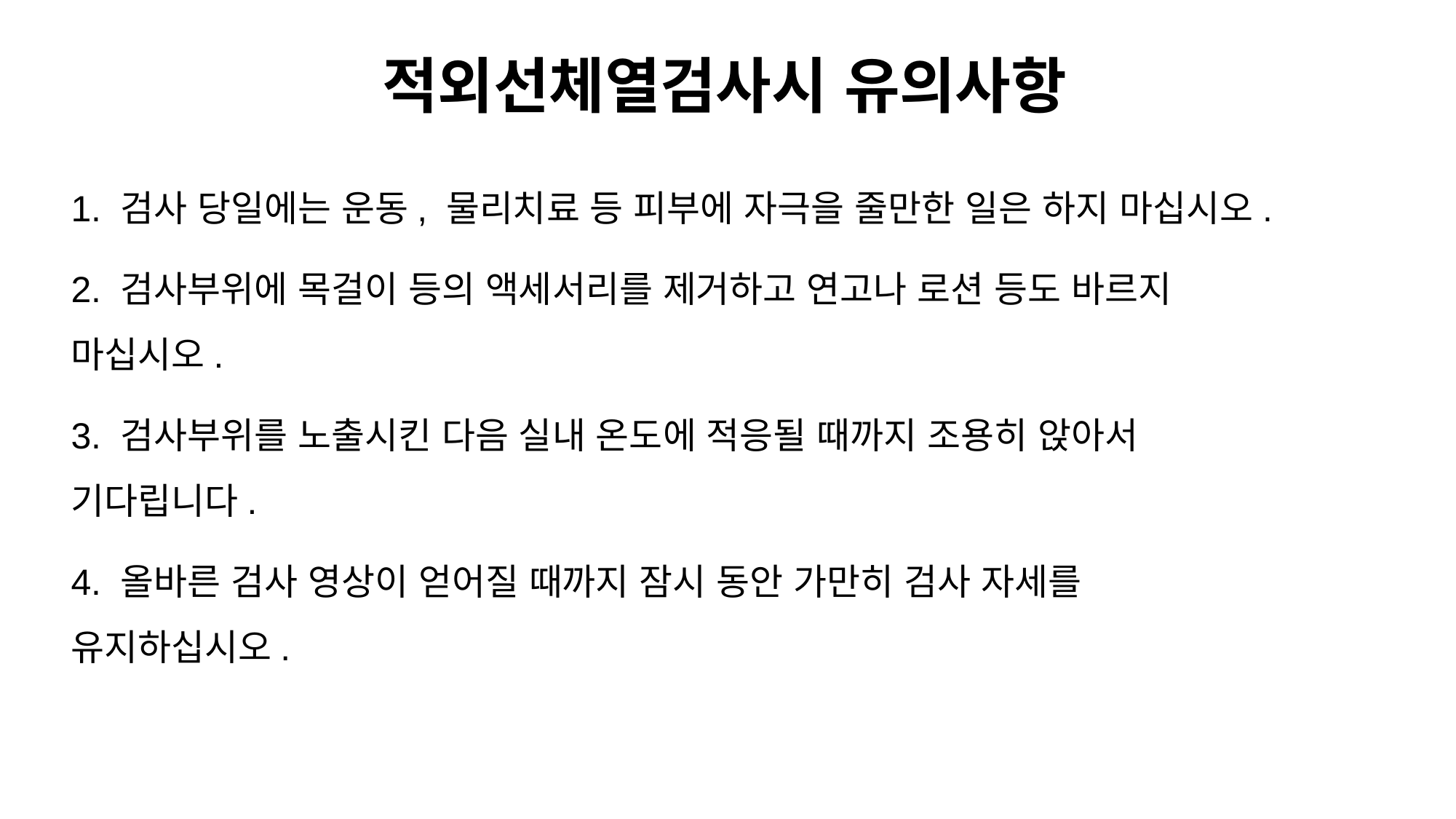

적외선체열검사시 유의사항
1. 검사 당일에는 운동, 물리치료 등 피부에 자극을 줄만한 일은 하지 마십시오.
2. 검사부위에 목걸이 등의 액세서리를 제거하고 연고나 로션 등도 바르지 마십시오.
3. 검사부위를 노출시킨 다음 실내 온도에 적응될 때까지 조용히 앉아서 기다립니다.
4. 올바른 검사 영상이 얻어질 때까지 잠시 동안 가만히 검사 자세를 유지하십시오.